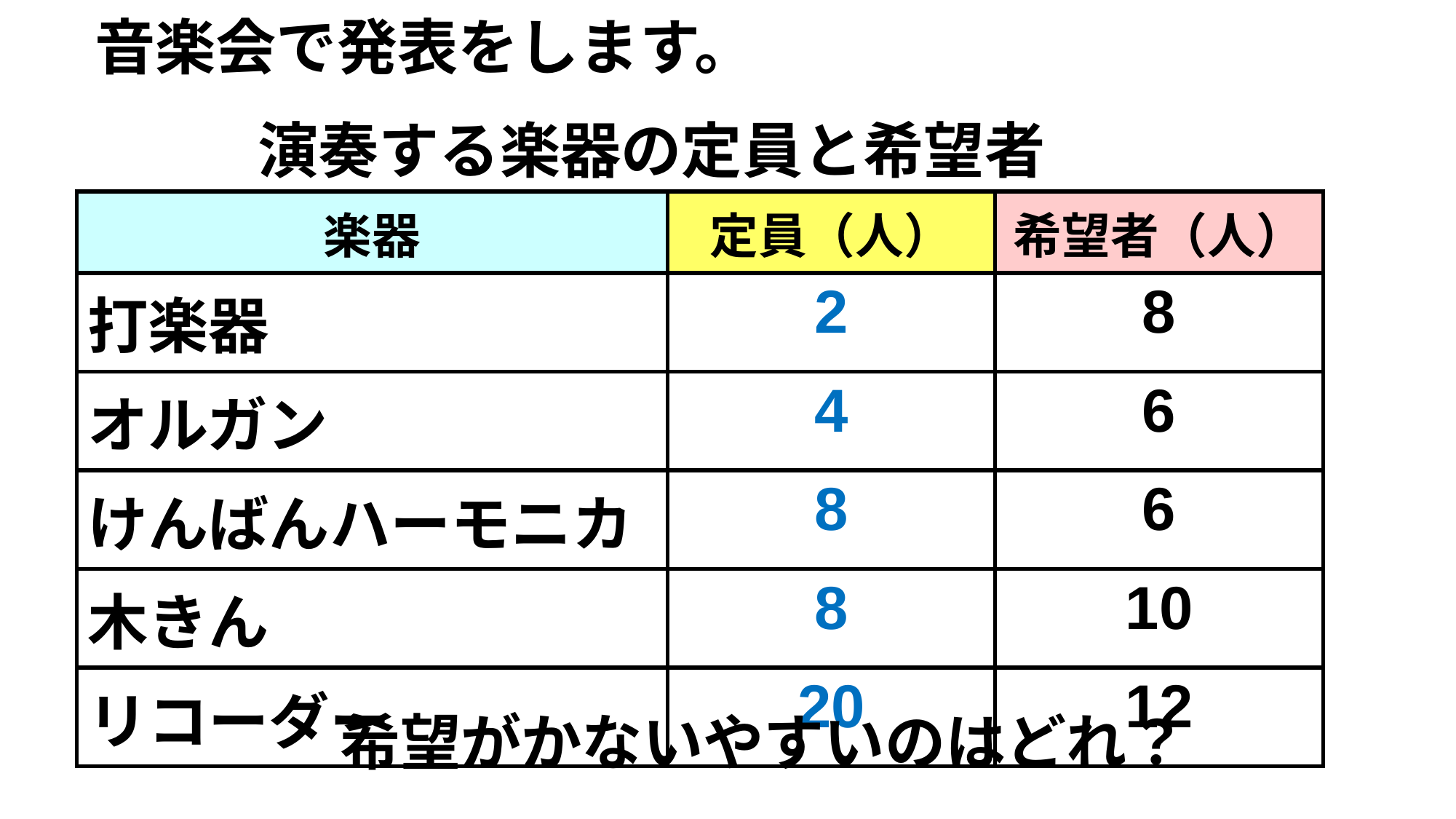

音楽会で発表をします。
演奏する楽器の定員と希望者
| 楽器 | 定員（人） | 希望者（人） |
| --- | --- | --- |
| 打楽器 | 2 | 8 |
| オルガン | 4 | 6 |
| けんばんハーモニカ | 8 | 6 |
| 木きん | 8 | 10 |
| リコーダー | 20 | 12 |
希望がかないやすいのはどれ？